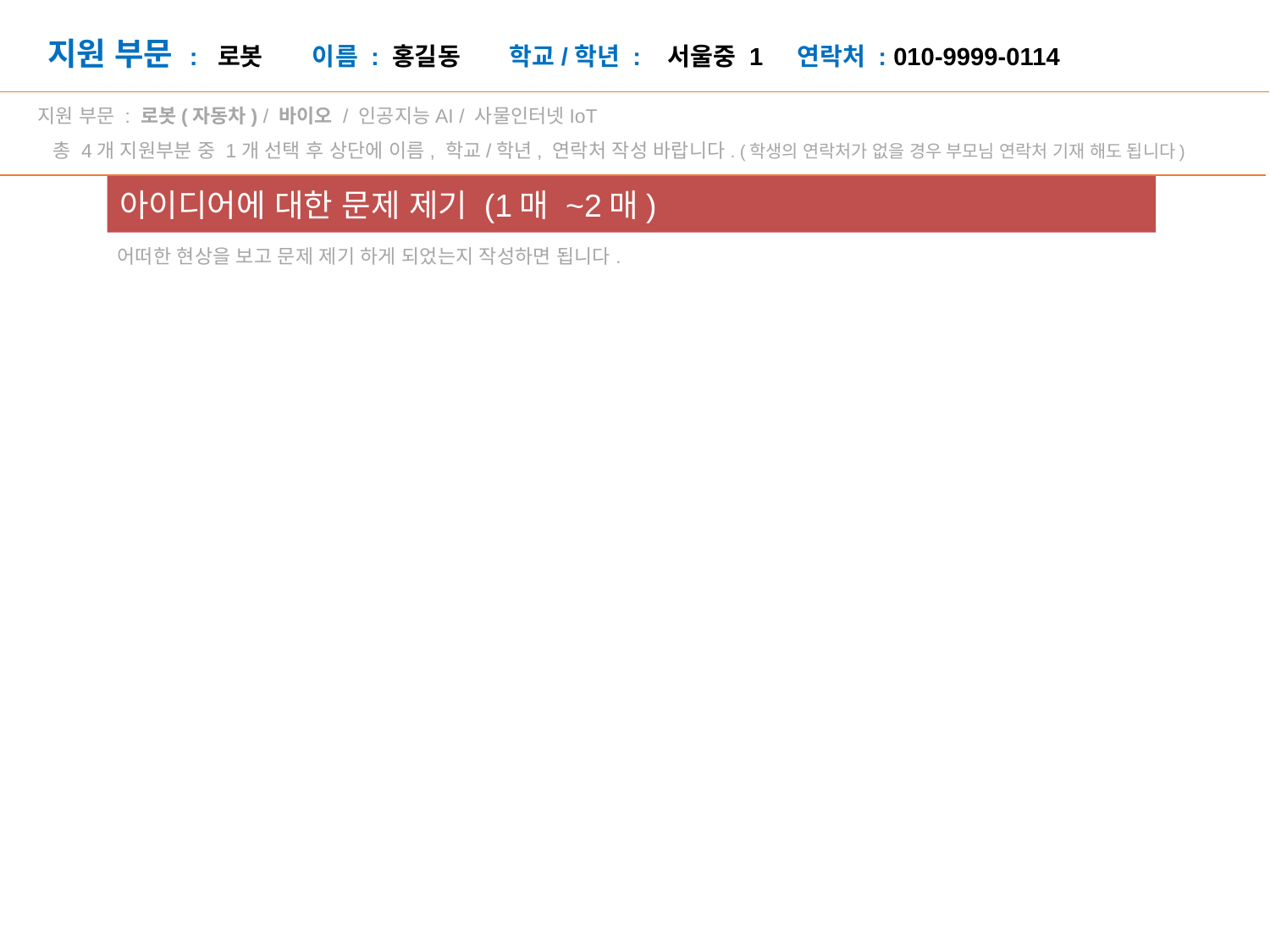

지원 부문 :  로봇       이름 : 홍길동       학교/학년 :   서울중 1    연락처 : 010-9999-0114
지원 부문 : 로봇(자동차) / 바이오 / 인공지능AI / 사물인터넷IoT
  총 4개 지원부분 중 1개 선택 후 상단에 이름, 학교/학년, 연락처 작성 바랍니다. (학생의 연락처가 없을 경우 부모님 연락처 기재 해도 됩니다)
아이디어에 대한 문제 제기 (1매 ~2매)
어떠한 현상을 보고 문제 제기 하게 되었는지 작성하면 됩니다.